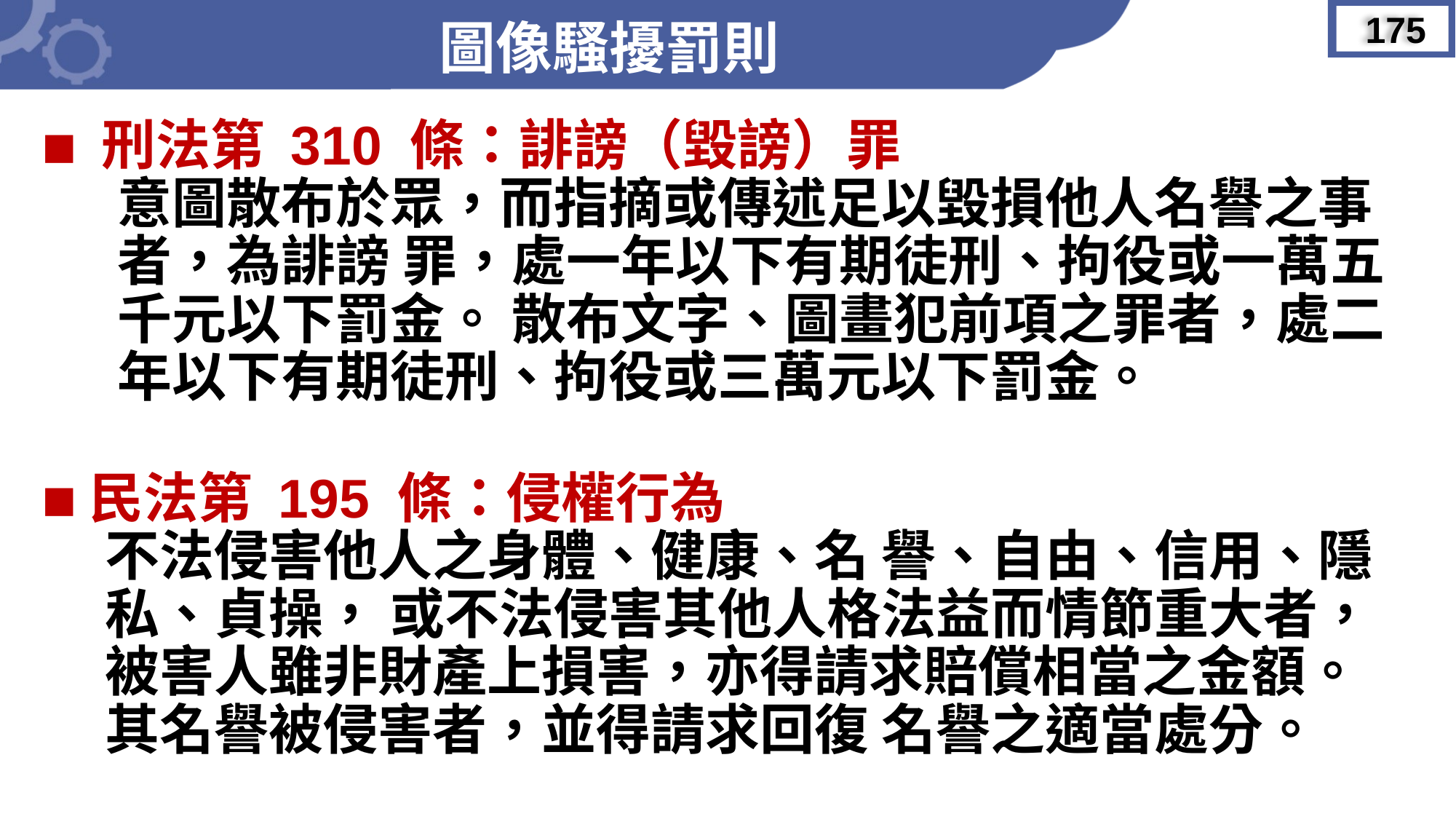

圖像騷擾罰則
175

◼︎ 刑法第 310 條：誹謗（毀謗）罪
     意圖散布於眾，而指摘或傳述足以毀損他人名譽之事
     者，為誹謗 罪，處一年以下有期徒刑、拘役或一萬五
     千元以下罰金。 散布文字、圖畫犯前項之罪者，處二
     年以下有期徒刑、拘役或三萬元以下罰金。

◼︎民法第 195 條：侵權行為
    不法侵害他人之身體、健康、名 譽、自由、信用、隱
    私、貞操， 或不法侵害其他人格法益而情節重大者，
    被害人雖非財產上損害，亦得請求賠償相當之金額。
    其名譽被侵害者，並得請求回復 名譽之適當處分。